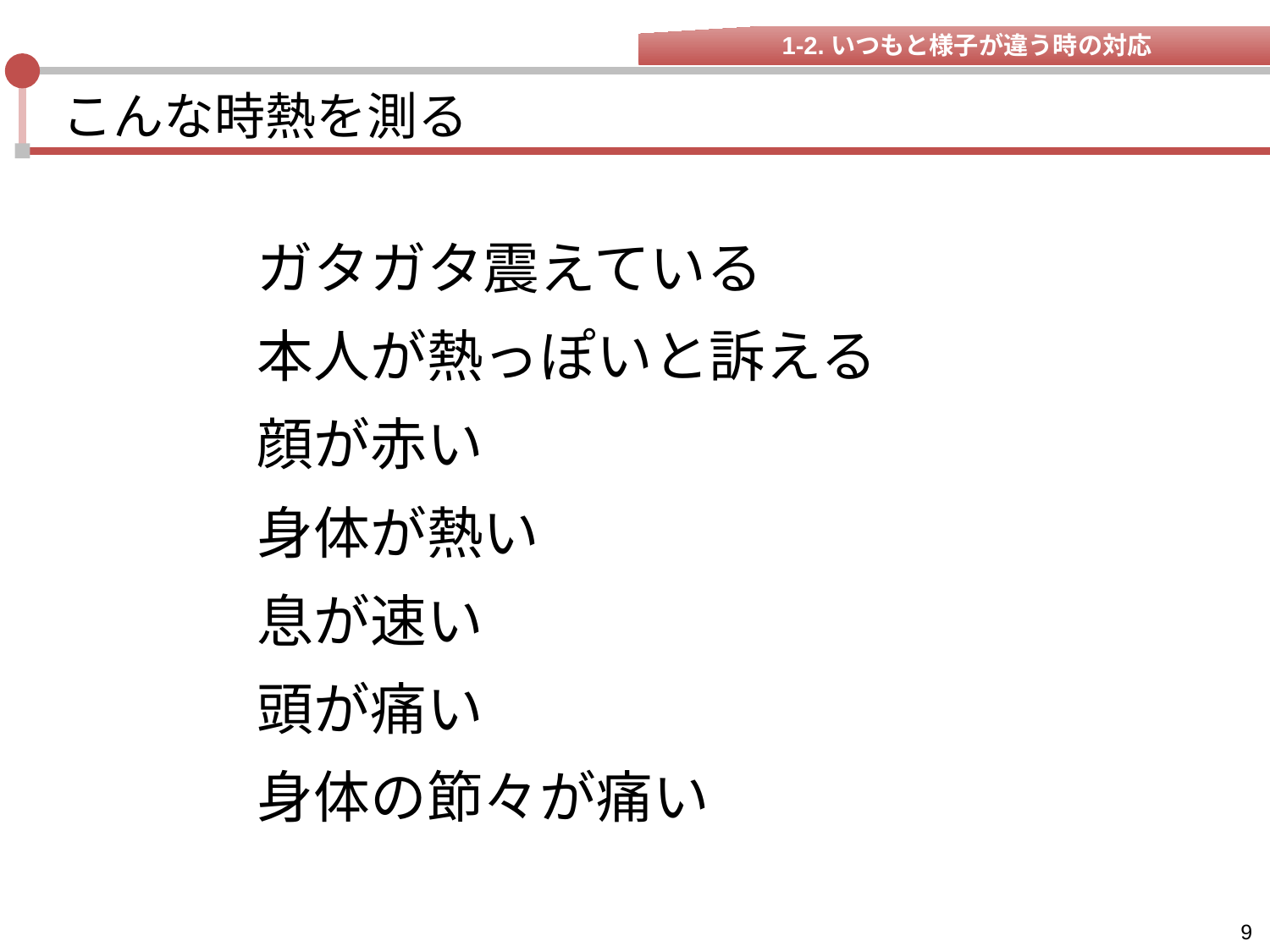

1-2.いつもと様子が違う時の対応
# こんな時熱を測る
ガタガタ震えている
本人が熱っぽいと訴える
顔が赤い
身体が熱い
息が速い
頭が痛い
身体の節々が痛い
9